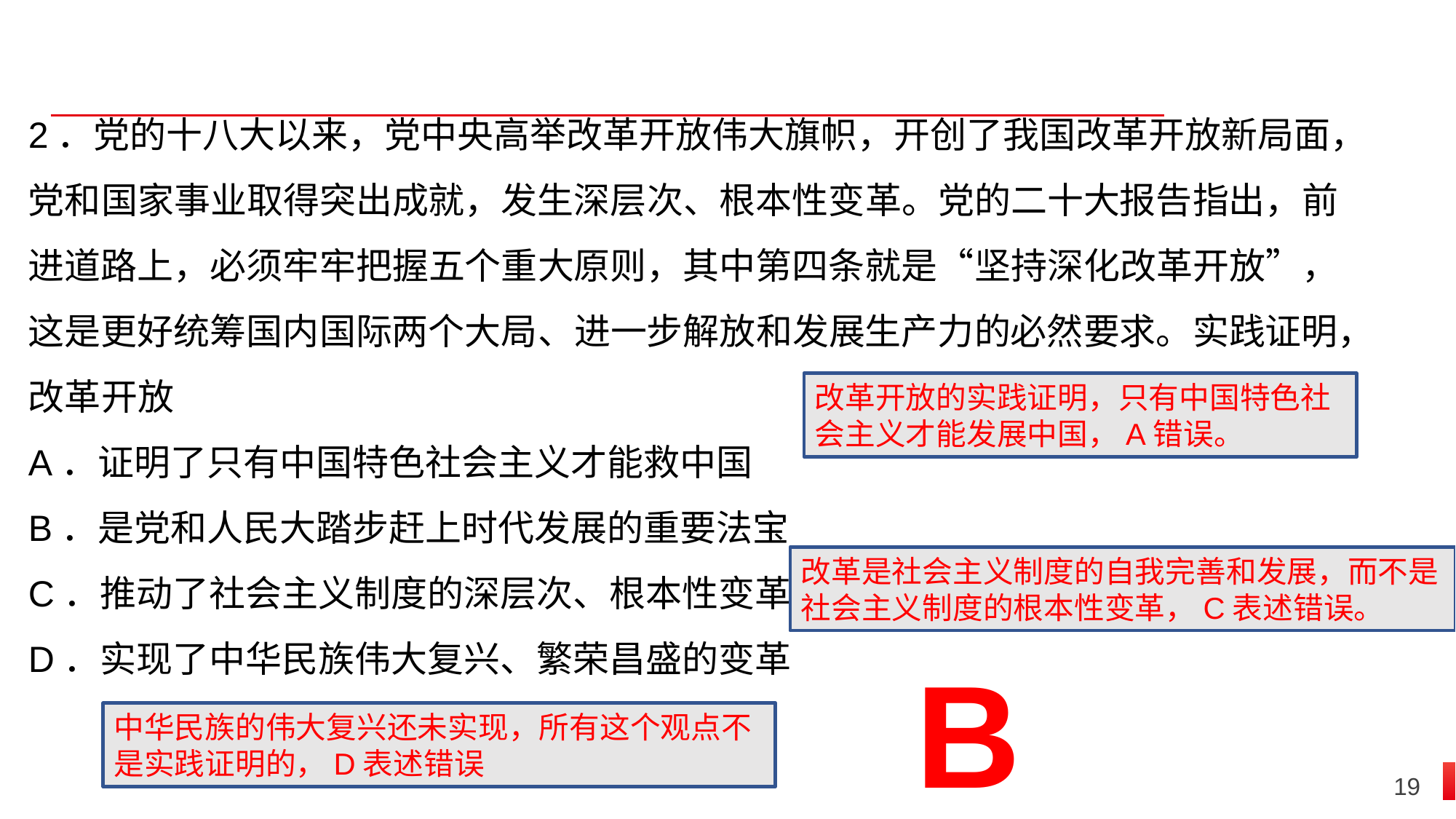

2．党的十八大以来，党中央高举改革开放伟大旗帜，开创了我国改革开放新局面，党和国家事业取得突出成就，发生深层次、根本性变革。党的二十大报告指出，前进道路上，必须牢牢把握五个重大原则，其中第四条就是“坚持深化改革开放”，这是更好统筹国内国际两个大局、进一步解放和发展生产力的必然要求。实践证明，改革开放
A．证明了只有中国特色社会主义才能救中国
B．是党和人民大踏步赶上时代发展的重要法宝
C．推动了社会主义制度的深层次、根本性变革
D．实现了中华民族伟大复兴、繁荣昌盛的变革
改革开放的实践证明，只有中国特色社会主义才能发展中国，A错误。
改革是社会主义制度的自我完善和发展，而不是社会主义制度的根本性变革，C表述错误。
B
中华民族的伟大复兴还未实现，所有这个观点不是实践证明的，D表述错误